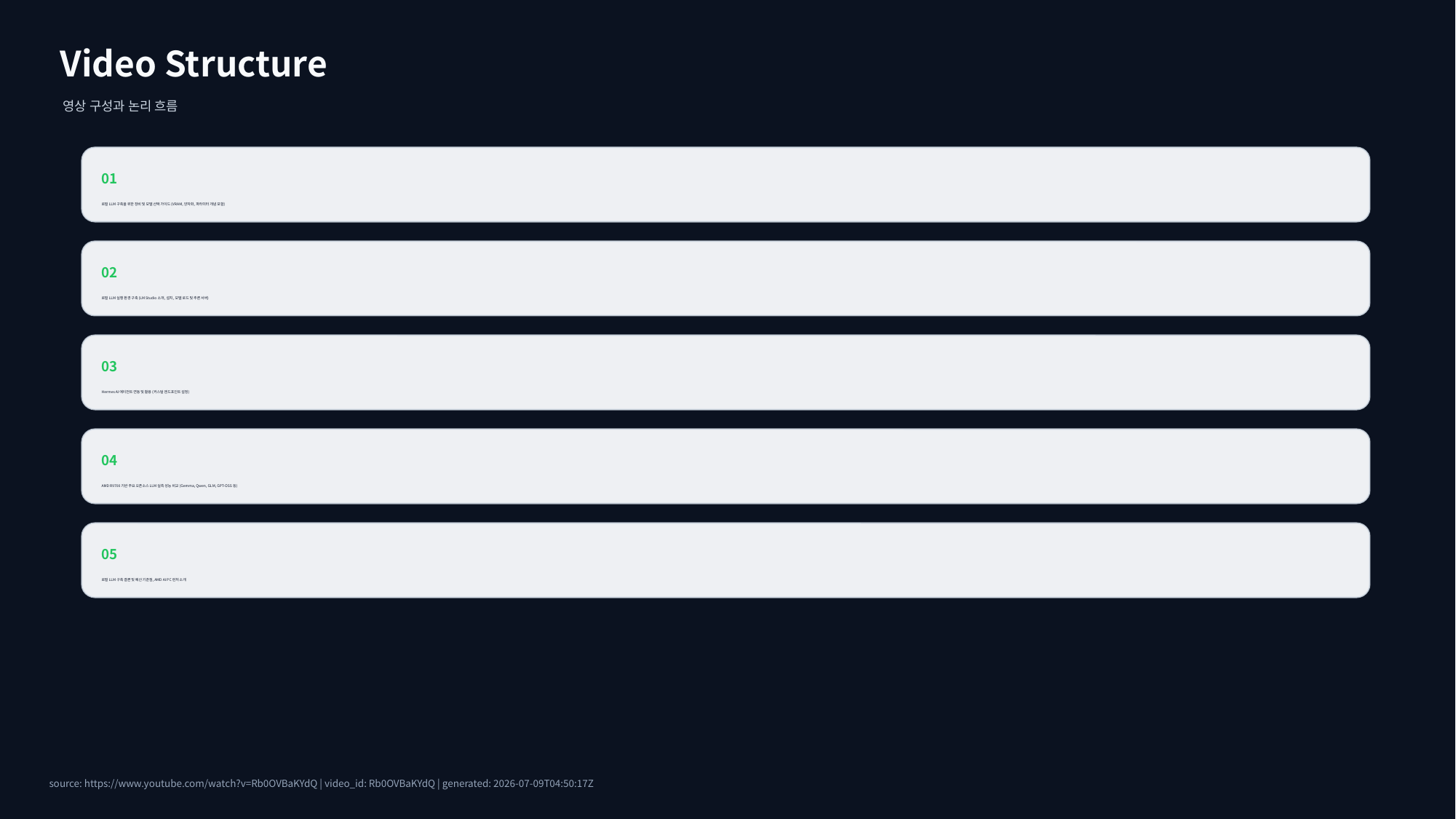

Video Structure
영상 구성과 논리 흐름

01
로컬 LLM 구축을 위한 장비 및 모델 선택 가이드 (VRAM, 양자화, 파라미터 개념 포함)

02
로컬 LLM 실행 환경 구축 (LM Studio 소개, 설치, 모델 로드 및 추론 서버)

03
Hermes AI 에이전트 연동 및 활용 (커스텀 엔드포인트 설정)

04
AMD R9700 기반 주요 오픈소스 LLM 실측 성능 비교 (Gemma, Qwen, GLM, GPT-OSS 등)

05
로컬 LLM 구축 결론 및 예산 기준점, AMD AI PC 런처 소개
source: https://www.youtube.com/watch?v=Rb0OVBaKYdQ | video_id: Rb0OVBaKYdQ | generated: 2026-07-09T04:50:17Z